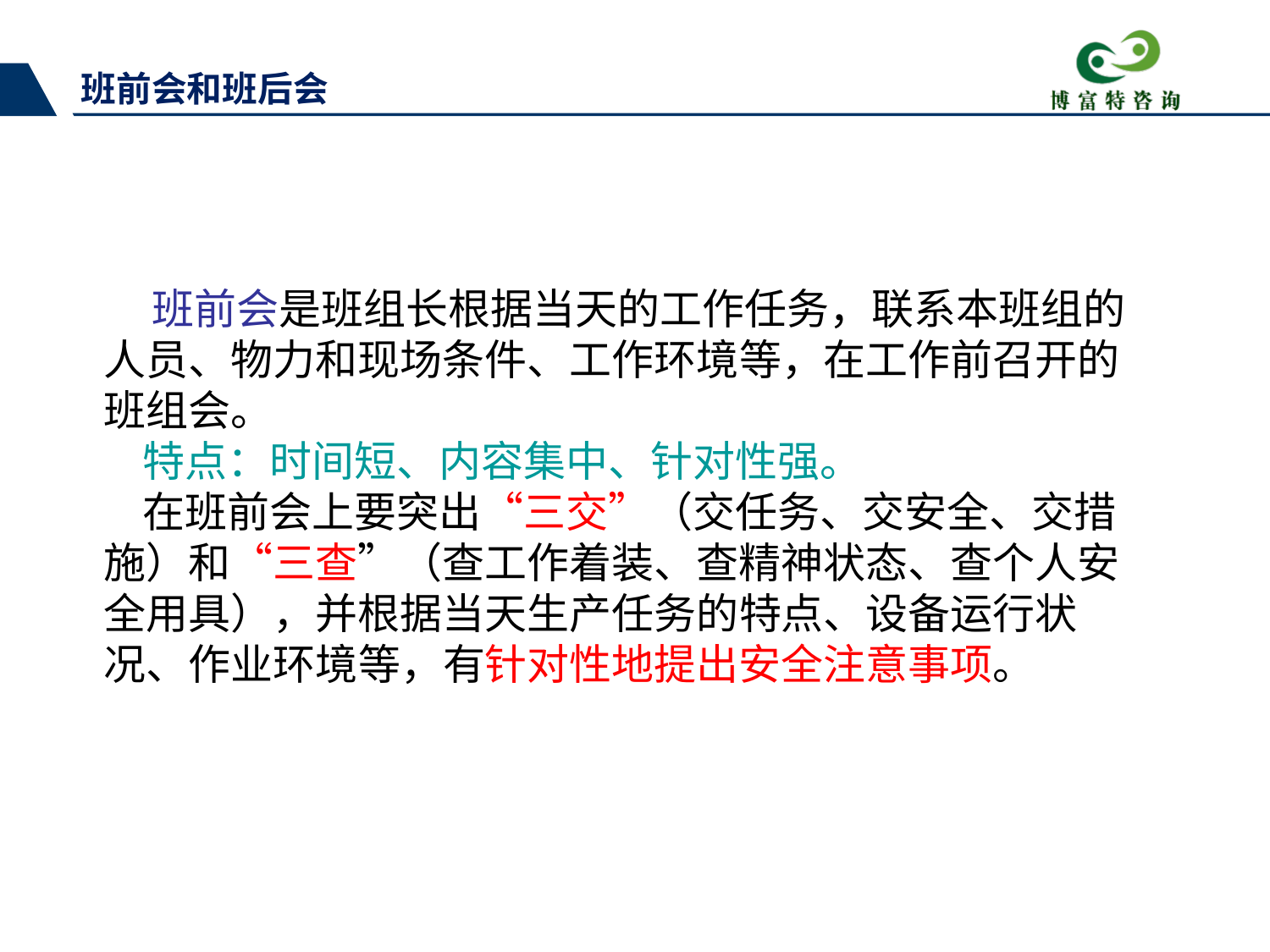

班前会和班后会
    班前会是班组长根据当天的工作任务，联系本班组的人员、物力和现场条件、工作环境等，在工作前召开的班组会。
   特点：时间短、内容集中、针对性强。
   在班前会上要突出“三交”（交任务、交安全、交措施）和“三查”（查工作着装、查精神状态、查个人安全用具），并根据当天生产任务的特点、设备运行状况、作业环境等，有针对性地提出安全注意事项。